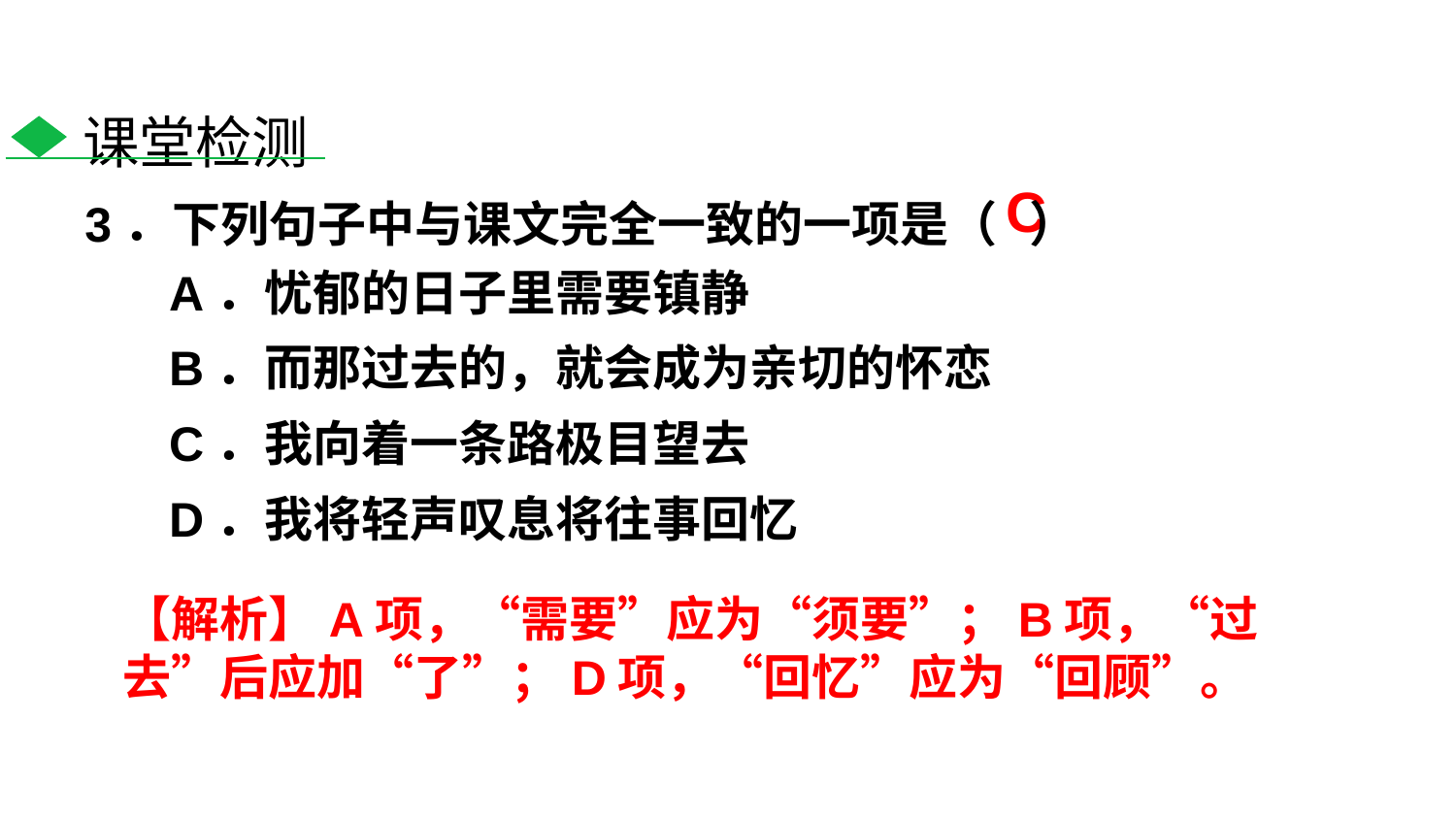

课堂检测

C
3．下列句子中与课文完全一致的一项是（   ）
A．忧郁的日子里需要镇静
B．而那过去的，就会成为亲切的怀恋
C．我向着一条路极目望去
D．我将轻声叹息将往事回忆
【解析】A项，“需要”应为“须要”；B项，“过去”后应加“了”；D项，“回忆”应为“回顾”。